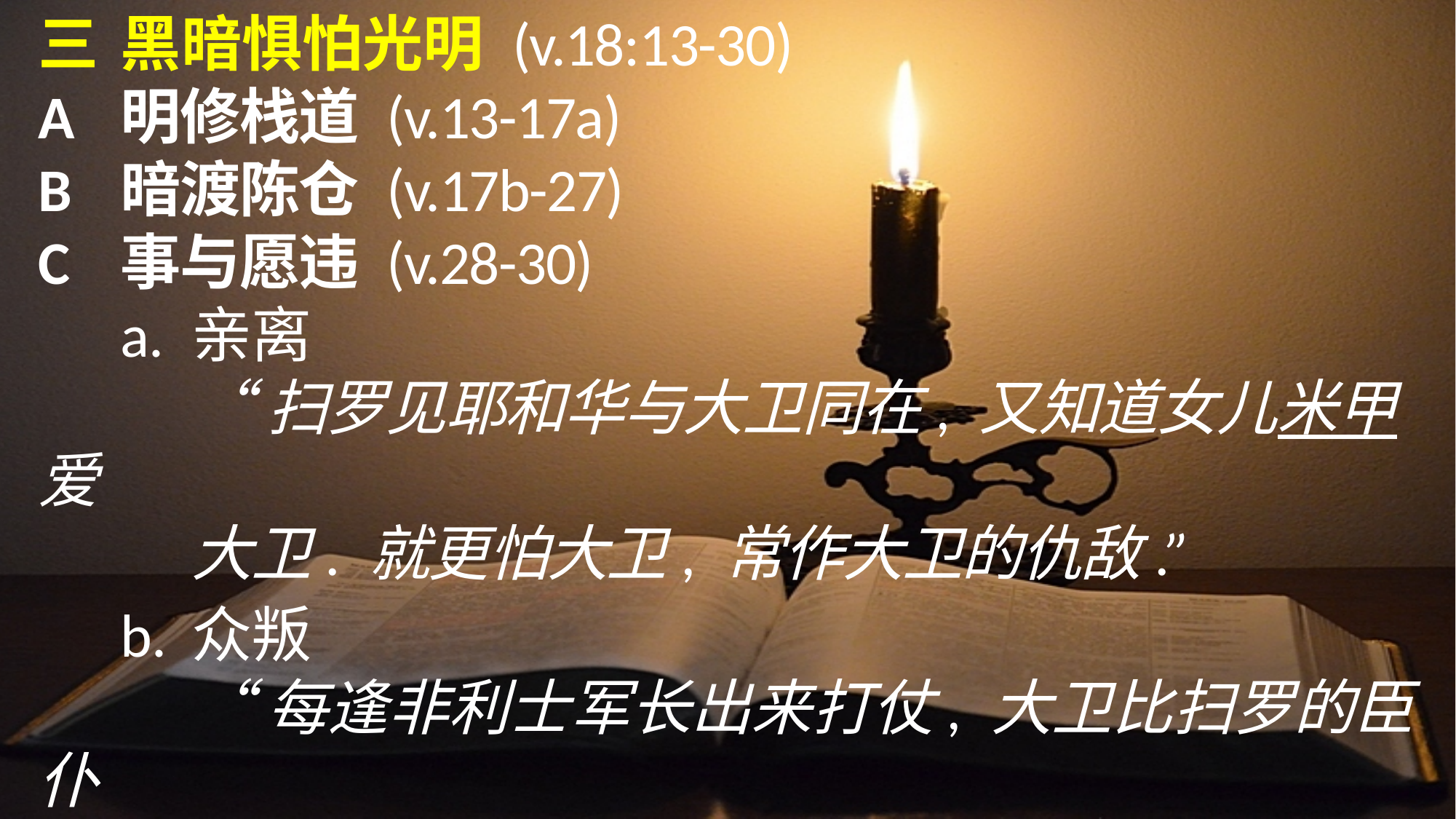

三	黑暗惧怕光明 (v.18:13-30)
A	明修栈道 (v.13-17a)
B	暗渡陈仓 (v.17b-27)
C	事与愿违 (v.28-30)
	a.	亲离
			“扫罗见耶和华与大卫同在, 又知道女儿米甲爱
			大卫. 就更怕大卫, 常作大卫的仇敌.”
	b.	众叛
			“每逢非利士军长出来打仗, 大卫比扫罗的臣仆
			作事精明. 因此他的名被人尊重.”